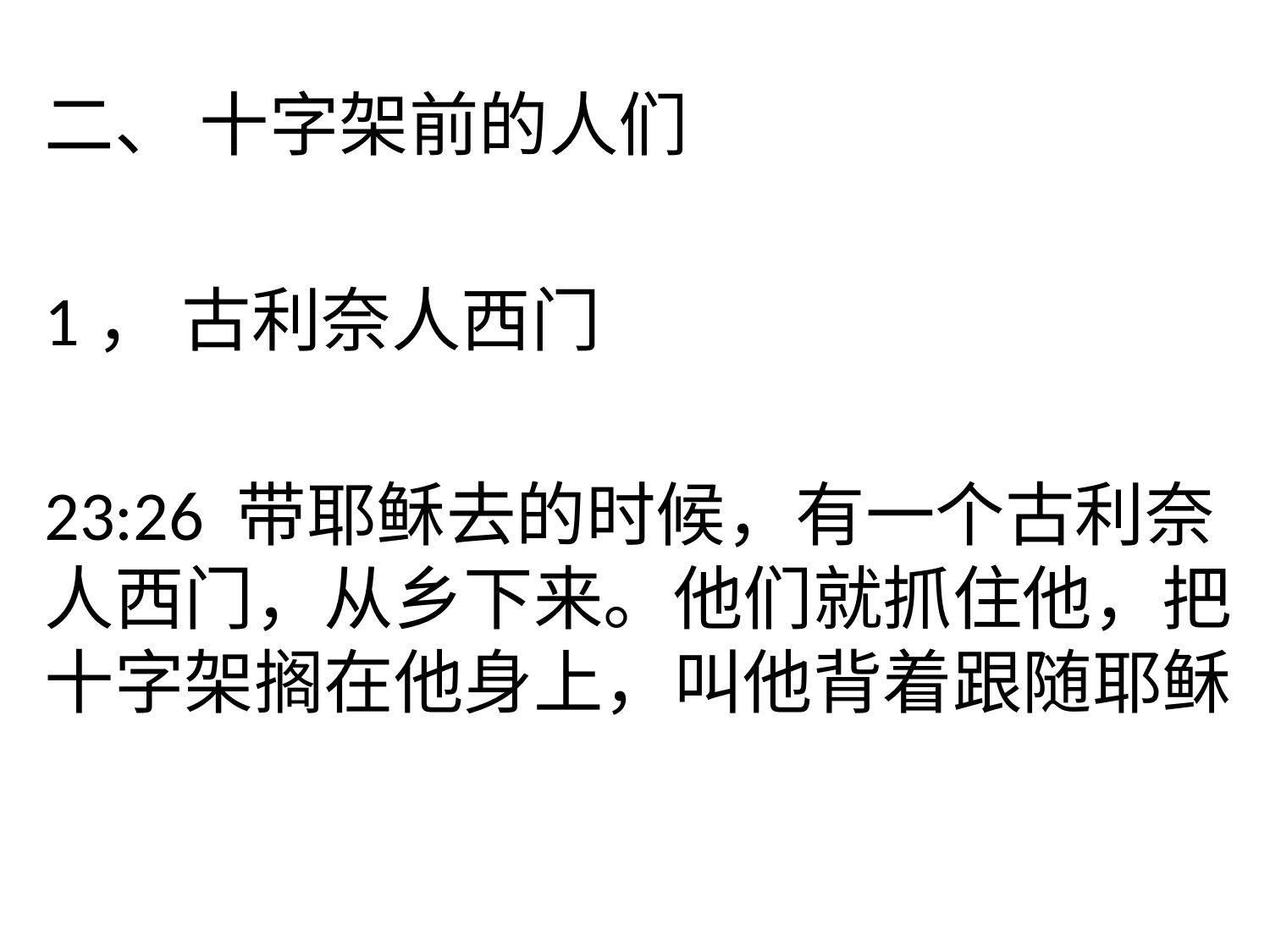

二、 十字架前的人们

1， 古利奈人西门

23:26 带耶稣去的时候，有一个古利奈人西门，从乡下来。他们就抓住他，把十字架搁在他身上，叫他背着跟随耶稣